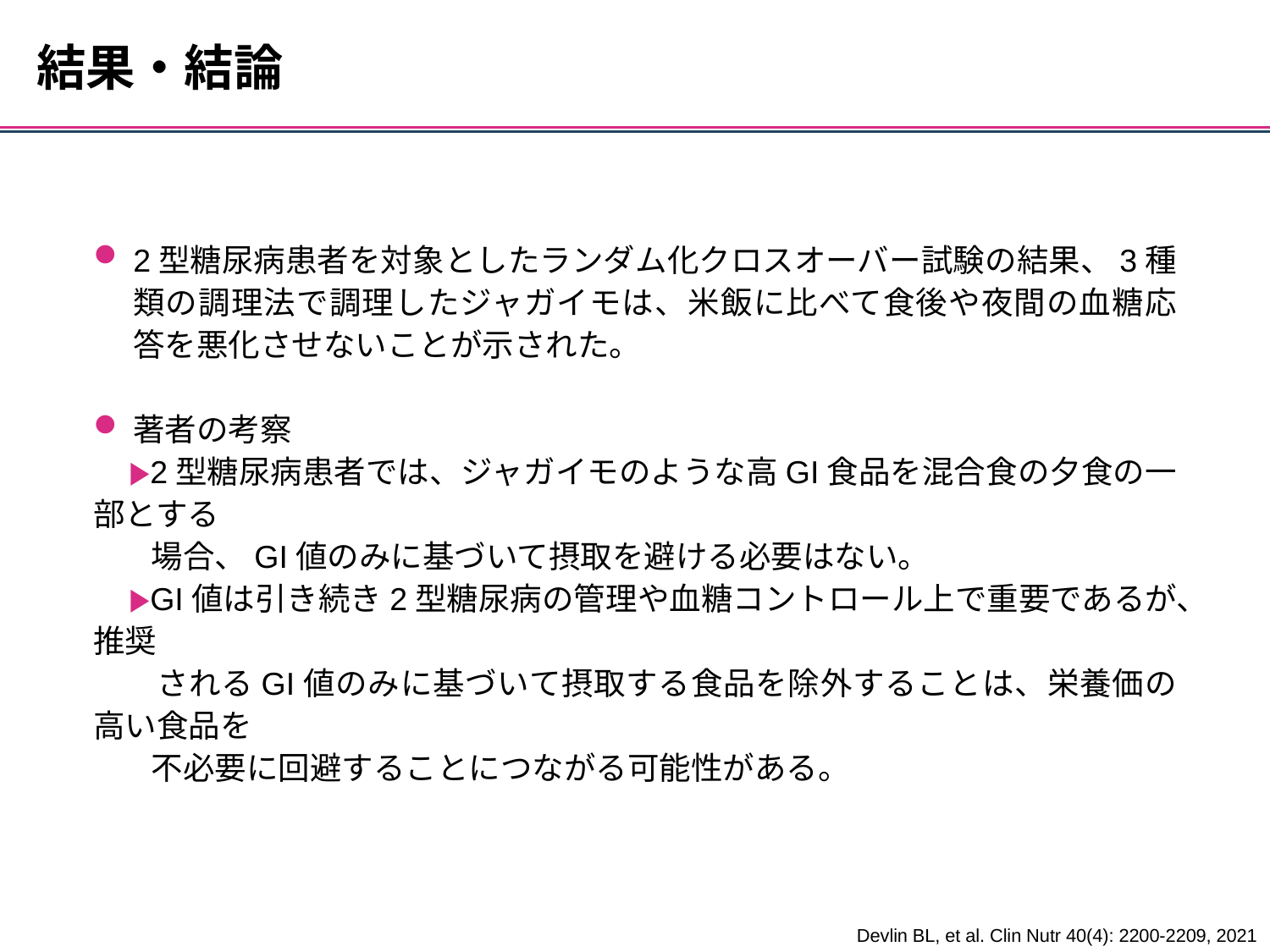

結果・結論
2型糖尿病患者を対象としたランダム化クロスオーバー試験の結果、3種類の調理法で調理したジャガイモは、米飯に比べて食後や夜間の血糖応答を悪化させないことが示された。

著者の考察
    ▶2型糖尿病患者では、ジャガイモのような高GI食品を混合食の夕食の一部とする
       場合、GI値のみに基づいて摂取を避ける必要はない。
    ▶GI値は引き続き2型糖尿病の管理や血糖コントロール上で重要であるが、推奨
       されるGI値のみに基づいて摂取する食品を除外することは、栄養価の高い食品を
       不必要に回避することにつながる可能性がある。
Devlin BL, et al. Clin Nutr 40(4): 2200-2209, 2021